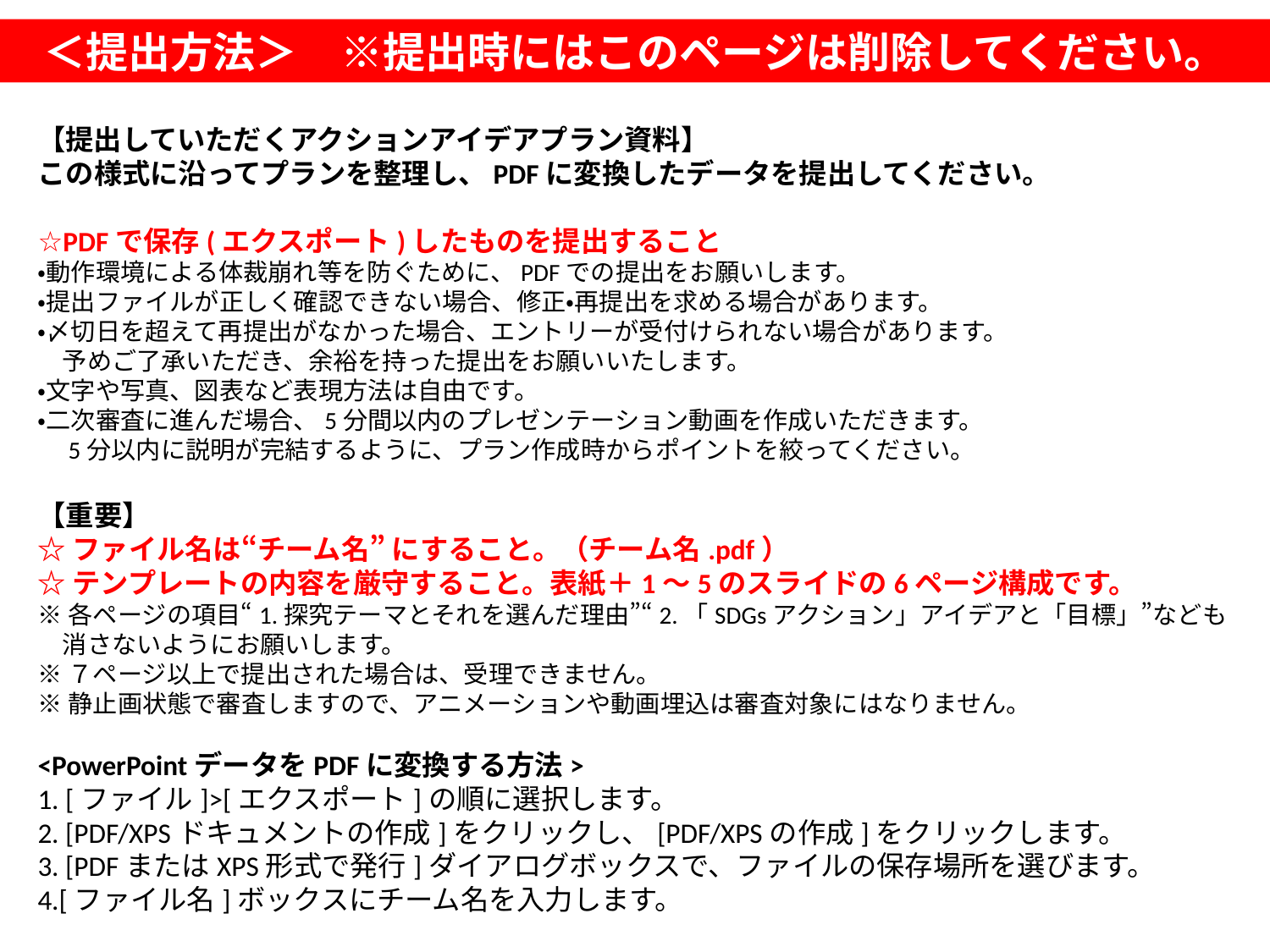

＜提出方法＞　※提出時にはこのページは削除してください。
【提出していただくアクションアイデアプラン資料】
この様式に沿ってプランを整理し、PDFに変換したデータを提出してください。

☆PDFで保存(エクスポート)したものを提出すること
・動作環境による体裁崩れ等を防ぐために、PDFでの提出をお願いします。
・提出ファイルが正しく確認できない場合、修正・再提出を求める場合があります。
・〆切日を超えて再提出がなかった場合、エントリーが受付けられない場合があります。
　予めご了承いただき、余裕を持った提出をお願いいたします。
・文字や写真、図表など表現方法は自由です。
・二次審査に進んだ場合、5分間以内のプレゼンテーション動画を作成いただきます。
　5分以内に説明が完結するように、プラン作成時からポイントを絞ってください。

【重要】
☆ファイル名は“チーム名” にすること。（チーム名.pdf）
☆テンプレートの内容を厳守すること。表紙＋1～5のスライドの6ページ構成です。
※各ページの項目“1.探究テーマとそれを選んだ理由”“2.「SDGsアクション」アイデアと「目標」”なども
　消さないようにお願いします。
※７ページ以上で提出された場合は、受理できません。
※静止画状態で審査しますので、アニメーションや動画埋込は審査対象にはなりません。

<PowerPointデータをPDFに変換する方法>
1. [ファイル]>[エクスポート]の順に選択します。
2. [PDF/XPSドキュメントの作成]をクリックし、[PDF/XPSの作成]をクリックします。
3. [PDFまたはXPS形式で発行]ダイアログボックスで、ファイルの保存場所を選びます。
4.[ファイル名]ボックスにチーム名を入力します。